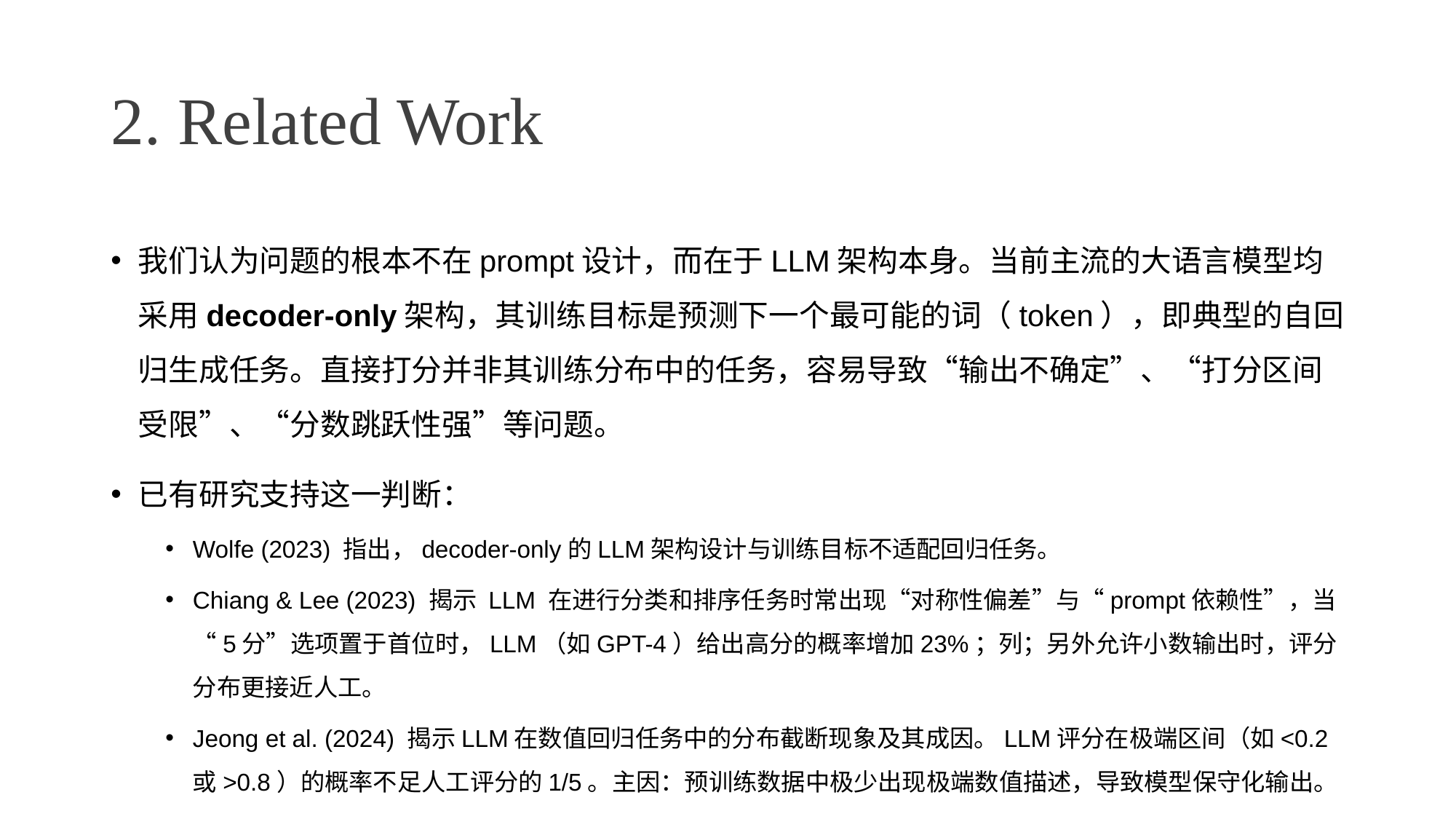

# 2. Related Work
我们认为问题的根本不在prompt设计，而在于LLM架构本身。当前主流的大语言模型均采用decoder-only架构，其训练目标是预测下一个最可能的词（token），即典型的自回归生成任务。直接打分并非其训练分布中的任务，容易导致“输出不确定”、“打分区间受限”、“分数跳跃性强”等问题。
已有研究支持这一判断：
Wolfe (2023) 指出，decoder-only的LLM架构设计与训练目标不适配回归任务。
Chiang & Lee (2023) 揭示 LLM 在进行分类和排序任务时常出现“对称性偏差”与“prompt依赖性”，当“5分”选项置于首位时，LLM（如GPT-4）给出高分的概率增加23%；列；另外允许小数输出时，评分分布更接近人工。
Jeong et al. (2024) 揭示LLM在数值回归任务中的分布截断现象及其成因。LLM评分在极端区间（如<0.2或>0.8）的概率不足人工评分的1/5。主因：预训练数据中极少出现极端数值描述，导致模型保守化输出。